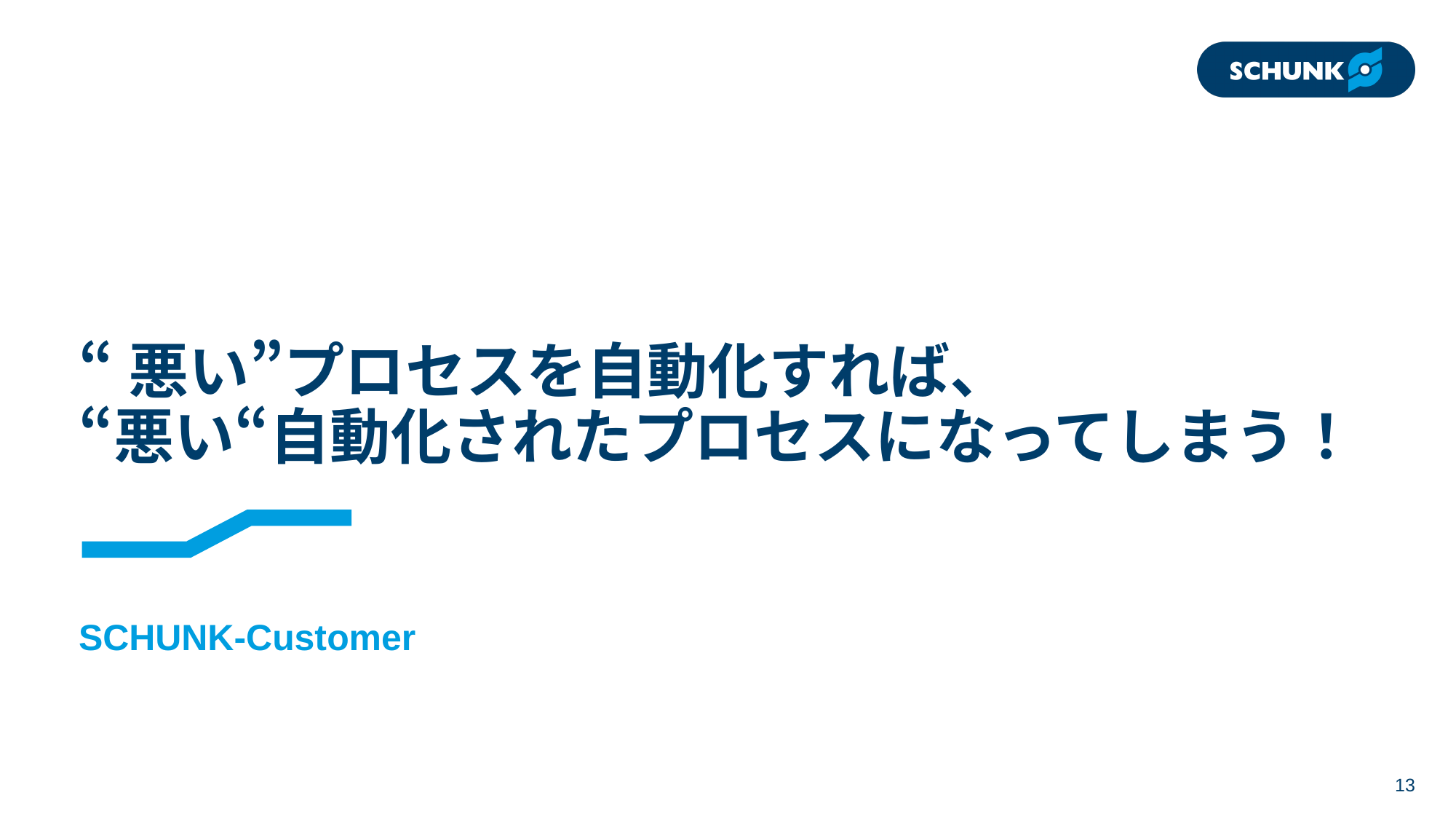

# “悪い”プロセスを自動化すれば、 “悪い“自動化されたプロセスになってしまう！
SCHUNK-Customer
13